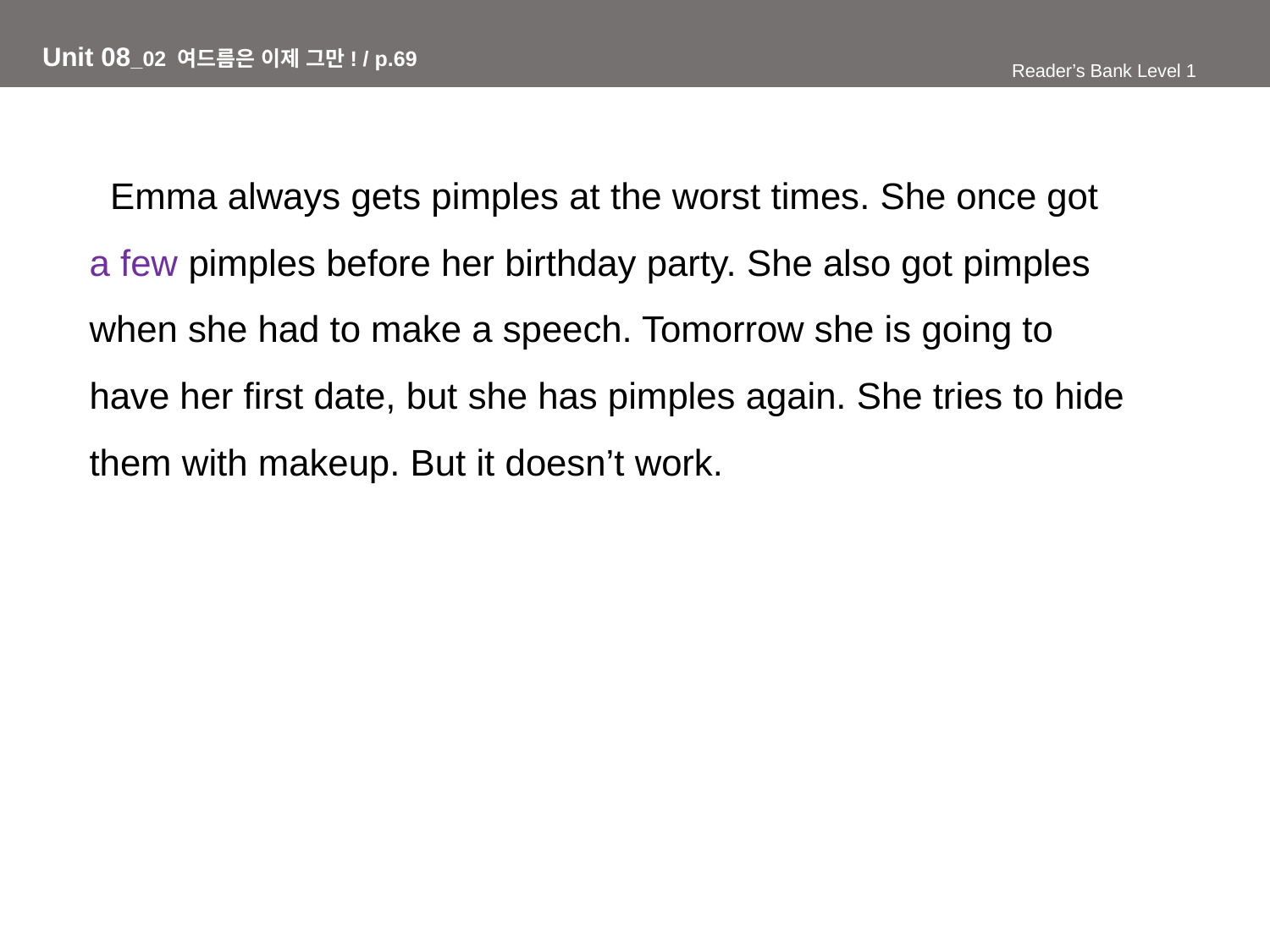

# Unit 08_02 여드름은 이제 그만! / p.69
Reader’s Bank Level 1

  Emma always gets pimples at the worst times. She once got
a few pimples before her birthday party. She also got pimples
when she had to make a speech. Tomorrow she is going to
have her first date, but she has pimples again. She tries to hide
them with makeup. But it doesn’t work.